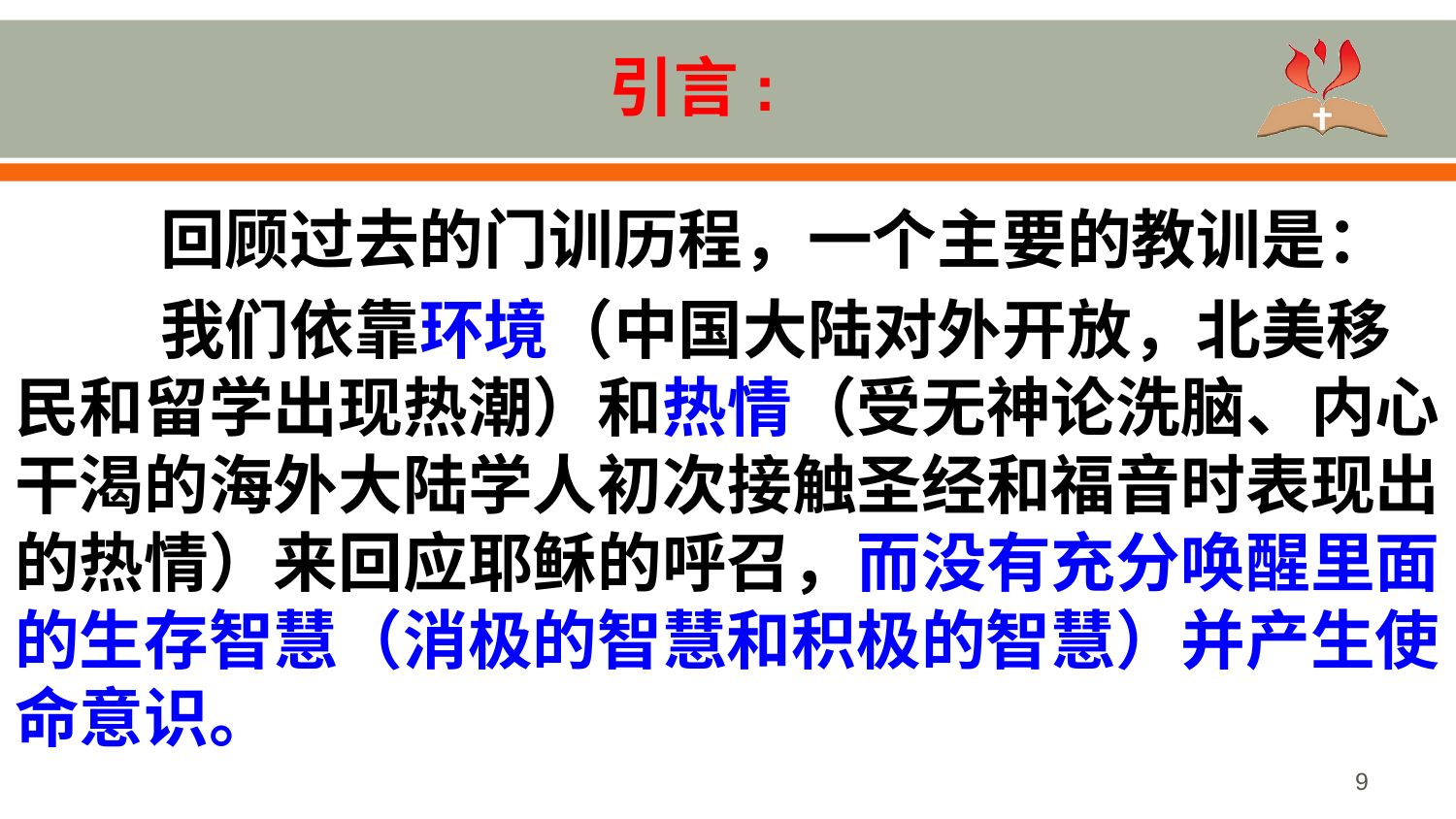

# 引言:
	回顾过去的门训历程，一个主要的教训是：
     	我们依靠环境（中国大陆对外开放，北美移民和留学出现热潮）和热情（受无神论洗脑、内心干渴的海外大陆学人初次接触圣经和福音时表现出的热情）来回应耶稣的呼召，而没有充分唤醒里面的生存智慧（消极的智慧和积极的智慧）并产生使命意识。

9